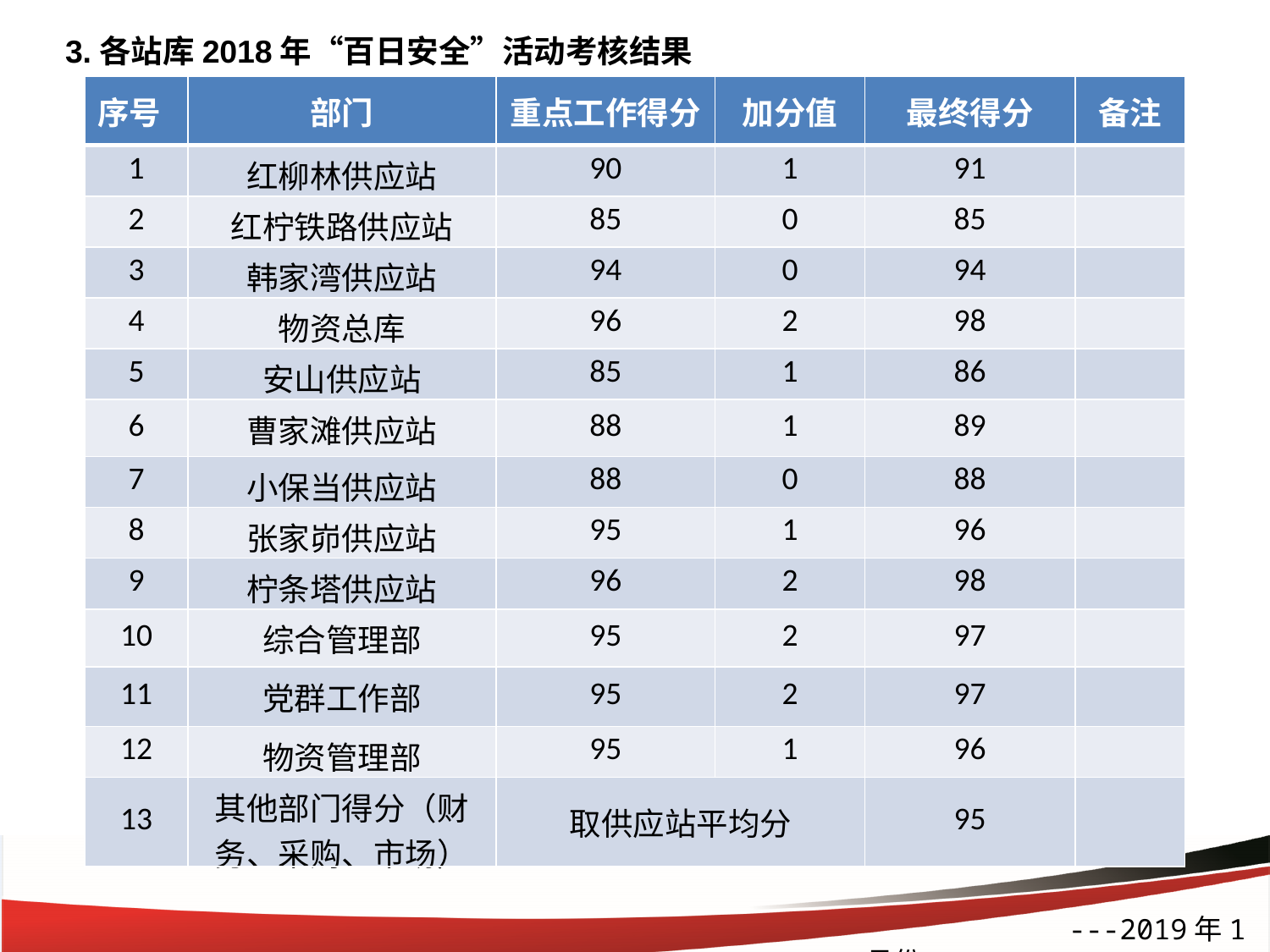

3.各站库2018年“百日安全”活动考核结果
| 序号 | 部门 | 重点工作得分 | 加分值 | 最终得分 | 备注 |
| --- | --- | --- | --- | --- | --- |
| 1 | 红柳林供应站 | 90 | 1 | 91 |  |
| 2 | 红柠铁路供应站 | 85 | 0 | 85 |  |
| 3 | 韩家湾供应站 | 94 | 0 | 94 |  |
| 4 | 物资总库 | 96 | 2 | 98 |  |
| 5 | 安山供应站 | 85 | 1 | 86 |  |
| 6 | 曹家滩供应站 | 88 | 1 | 89 |  |
| 7 | 小保当供应站 | 88 | 0 | 88 |  |
| 8 | 张家峁供应站 | 95 | 1 | 96 |  |
| 9 | 柠条塔供应站 | 96 | 2 | 98 |  |
| 10 | 综合管理部 | 95 | 2 | 97 |  |
| 11 | 党群工作部 | 95 | 2 | 97 |  |
| 12 | 物资管理部 | 95 | 1 | 96 |  |
| 13 | 其他部门得分（财务、采购、市场） | 取供应站平均分 |  | 95 |  |